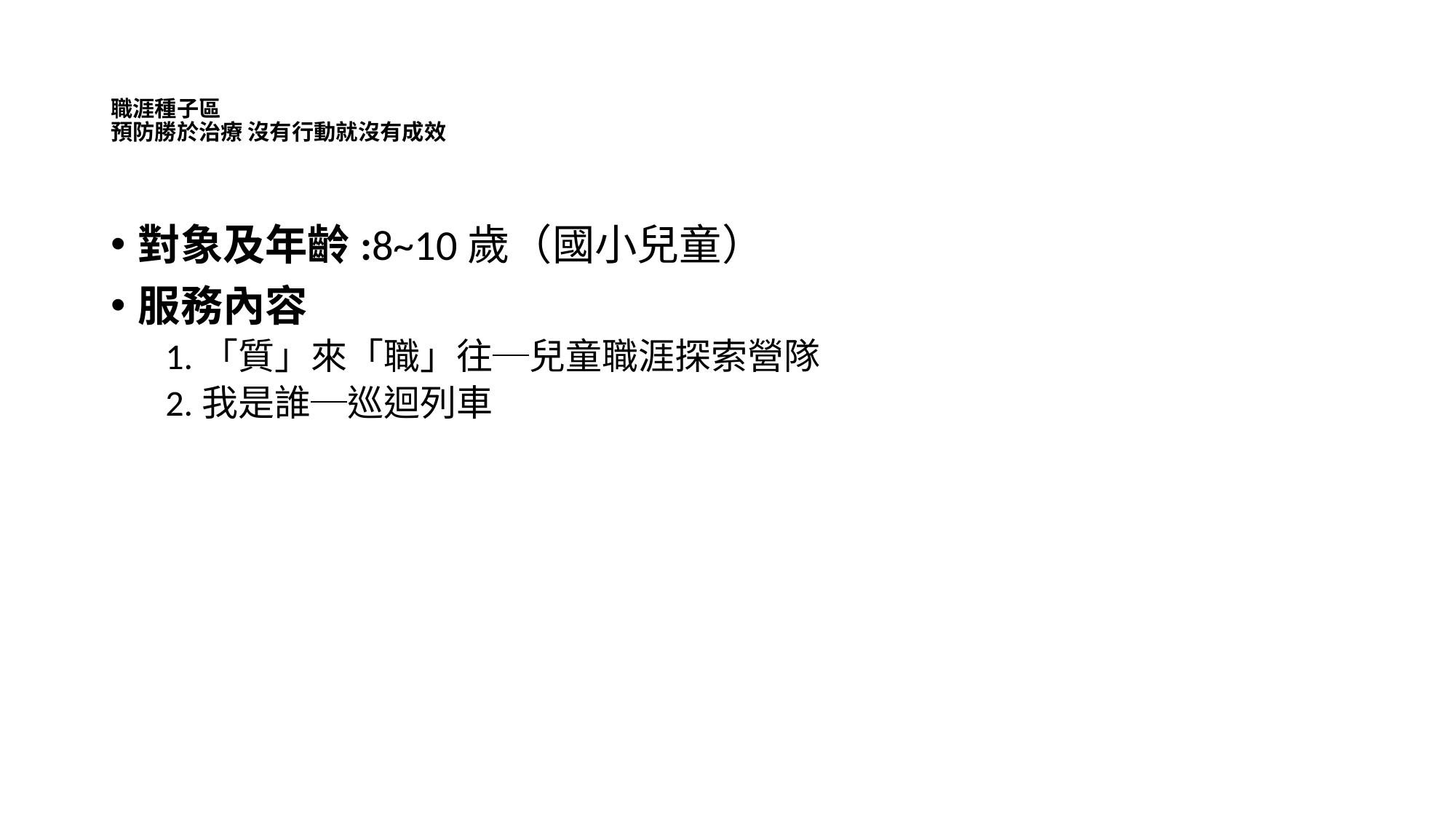

# 職涯種子區 預防勝於治療 沒有行動就沒有成效
對象及年齡:8~10歲（國小兒童）
服務內容
1.「質」來「職」往─兒童職涯探索營隊
2.我是誰─巡迴列車